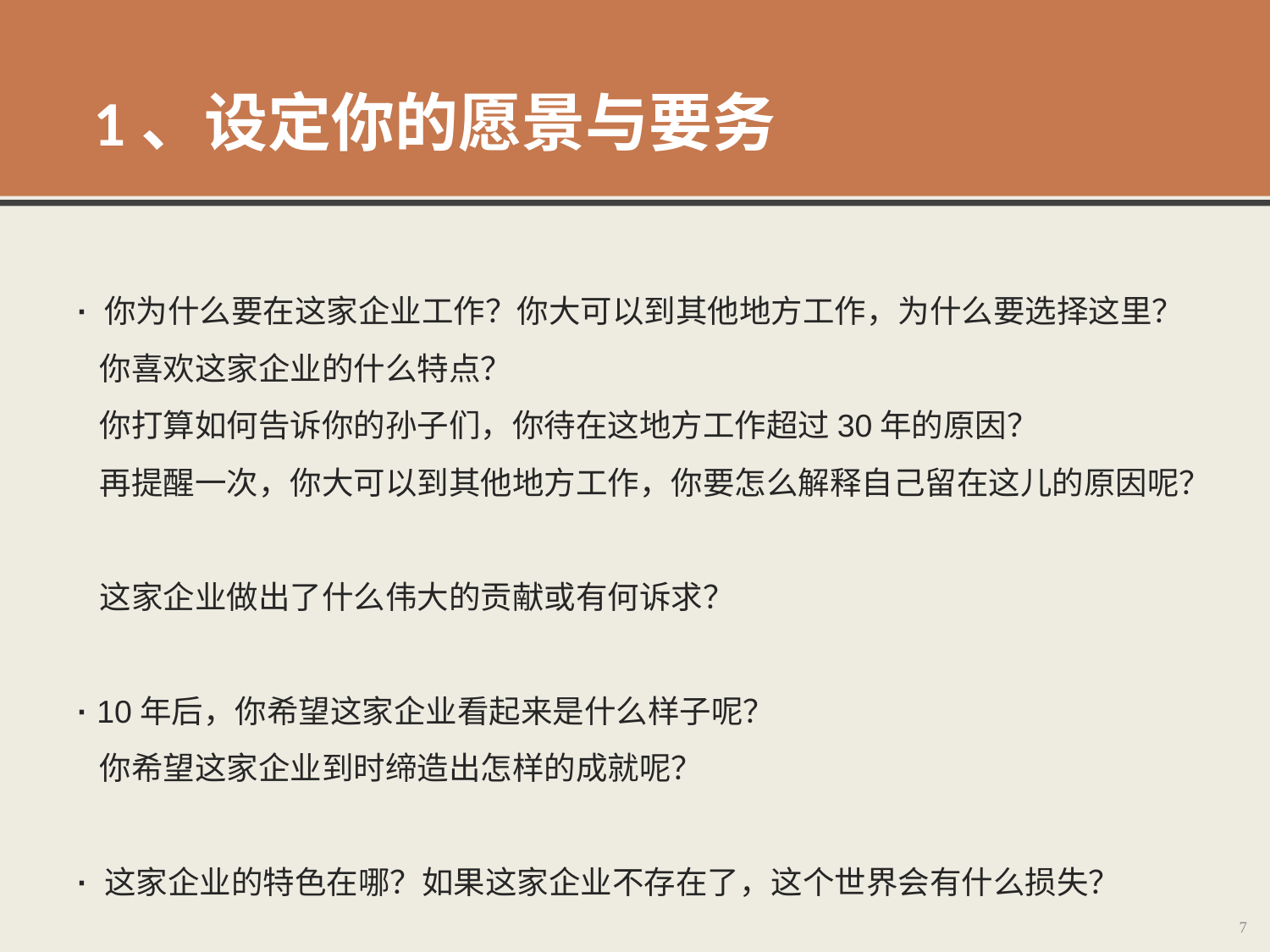

1、设定你的愿景与要务

· 你为什么要在这家企业工作？你大可以到其他地方工作，为什么要选择这里？
  你喜欢这家企业的什么特点？
  你打算如何告诉你的孙子们，你待在这地方工作超过30年的原因？
  再提醒一次，你大可以到其他地方工作，你要怎么解释自己留在这儿的原因呢？
  这家企业做出了什么伟大的贡献或有何诉求？

· 10年后，你希望这家企业看起来是什么样子呢？
  你希望这家企业到时缔造出怎样的成就呢？

· 这家企业的特色在哪？如果这家企业不存在了，这个世界会有什么损失？
7